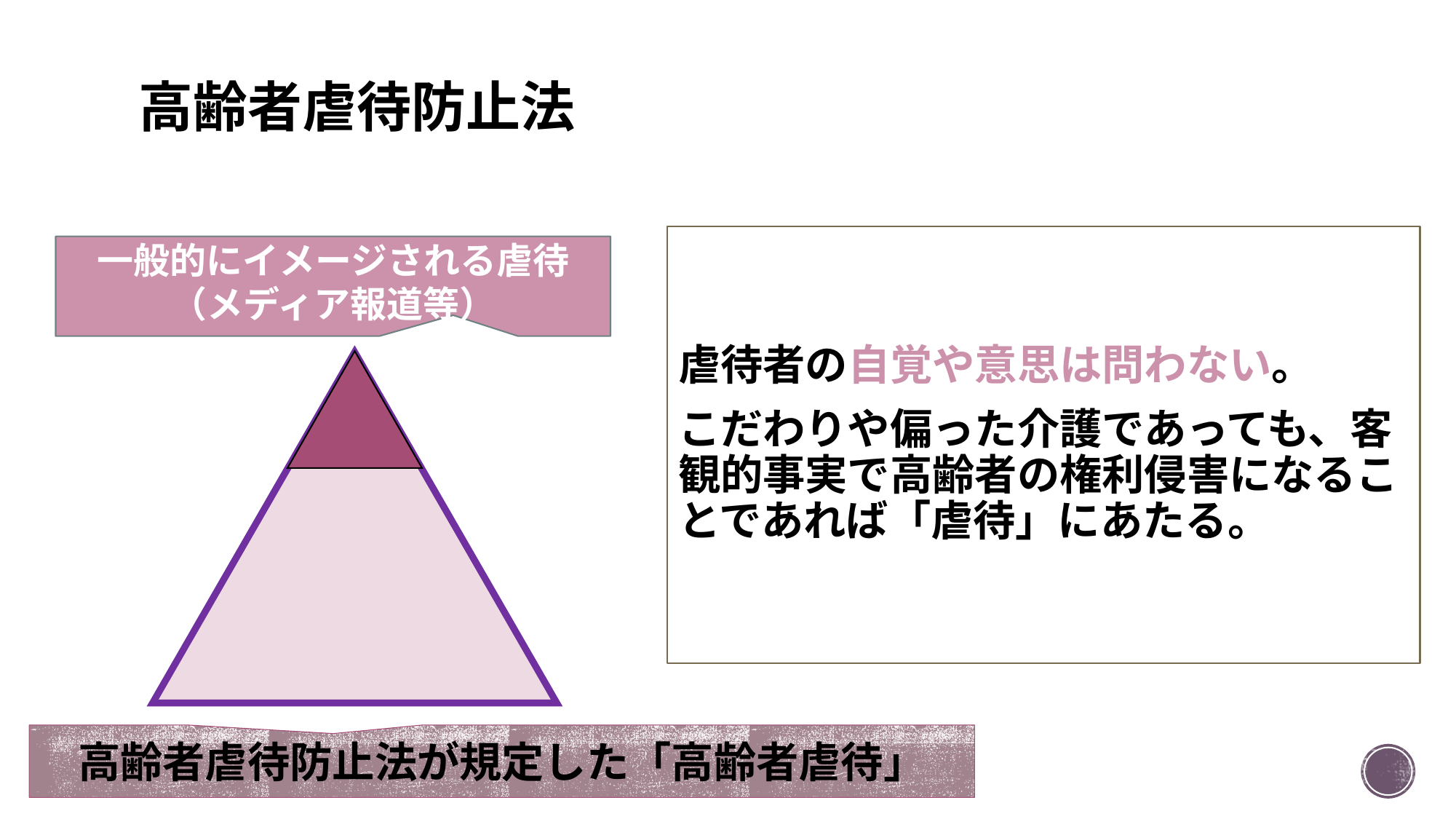

# 高齢者虐待防止法
虐待者の自覚や意思は問わない。
こだわりや偏った介護であっても、客観的事実で高齢者の権利侵害になることであれば「虐待」にあたる。
一般的にイメージされる虐待
（メディア報道等）

高齢者虐待防止法が規定した「高齢者虐待」